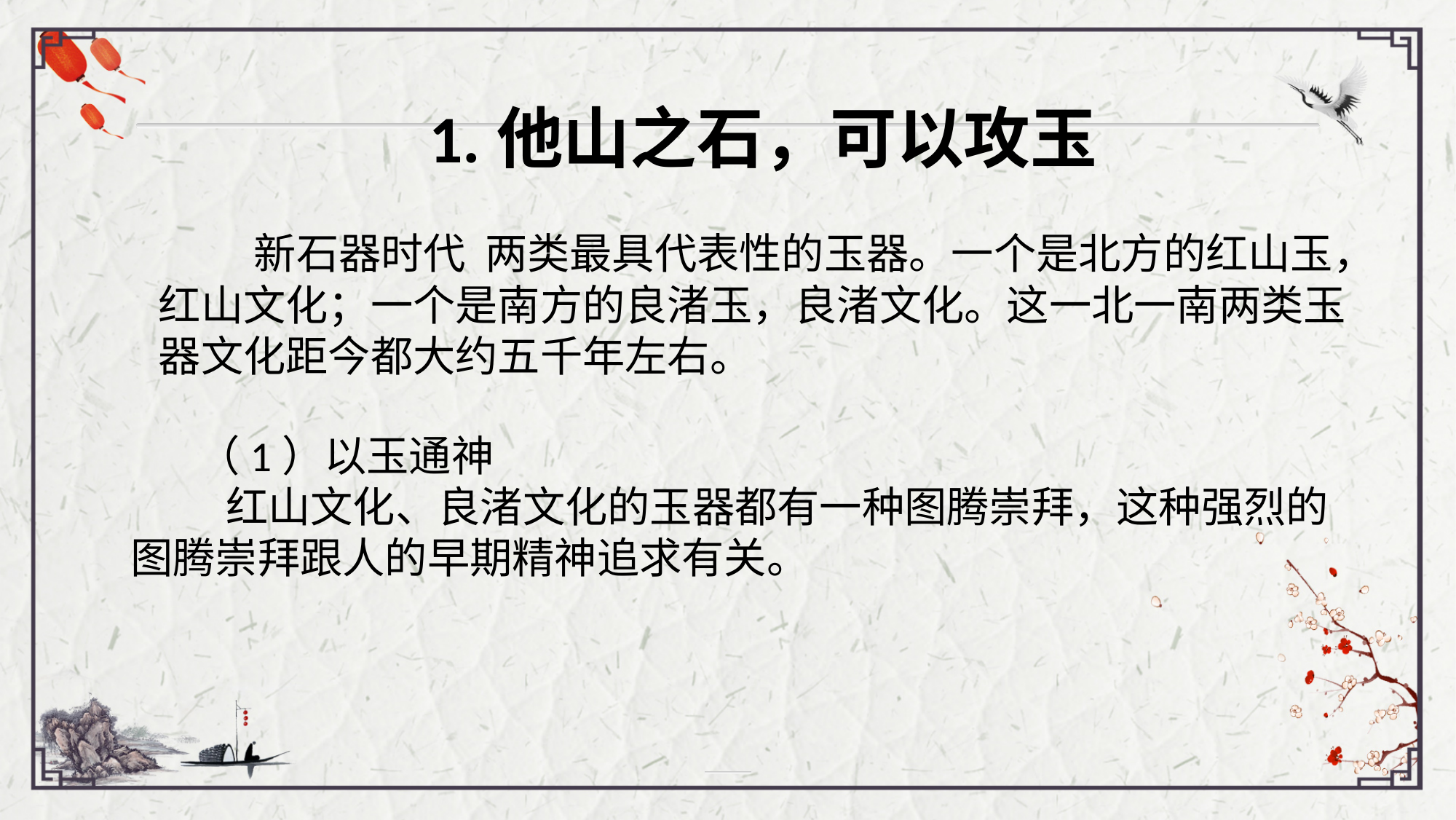

1.他山之石，可以攻玉

         新石器时代  两类最具代表性的玉器。一个是北方的红山玉，红山文化；一个是南方的良渚玉，良渚文化。这一北一南两类玉器文化距今都大约五千年左右。

      （1）以玉通神          红山文化、良渚文化的玉器都有一种图腾崇拜，这种强烈的图腾崇拜跟人的早期精神追求有关。
3